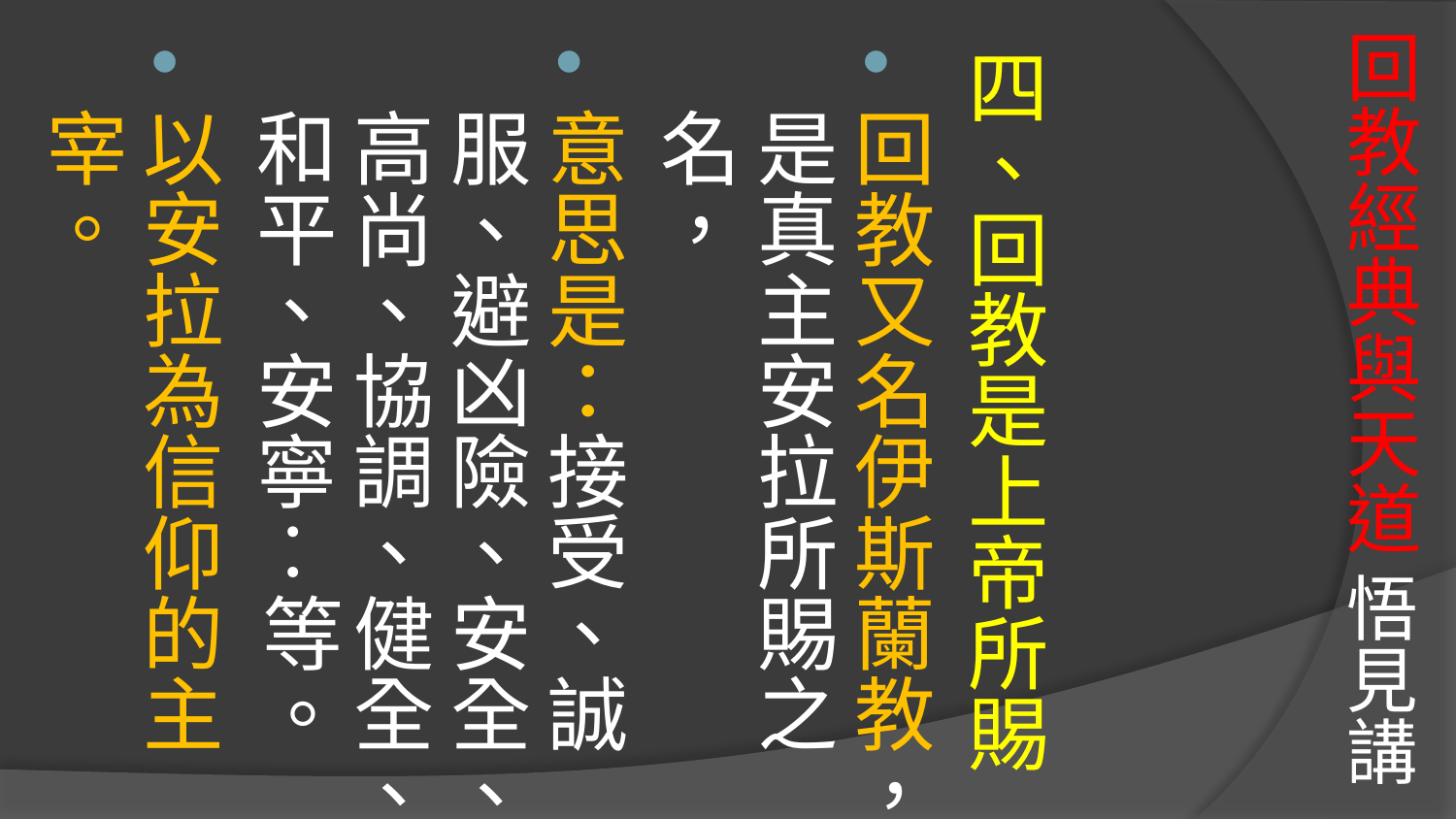

# 回教經典與天道 悟見講
四、回教是上帝所賜
回教又名伊斯蘭教，是真主安拉所賜之名，
意思是：接受、誠服、避凶險、安全、高尚、協調、健全、和平、安寧‥等。
以安拉為信仰的主宰。